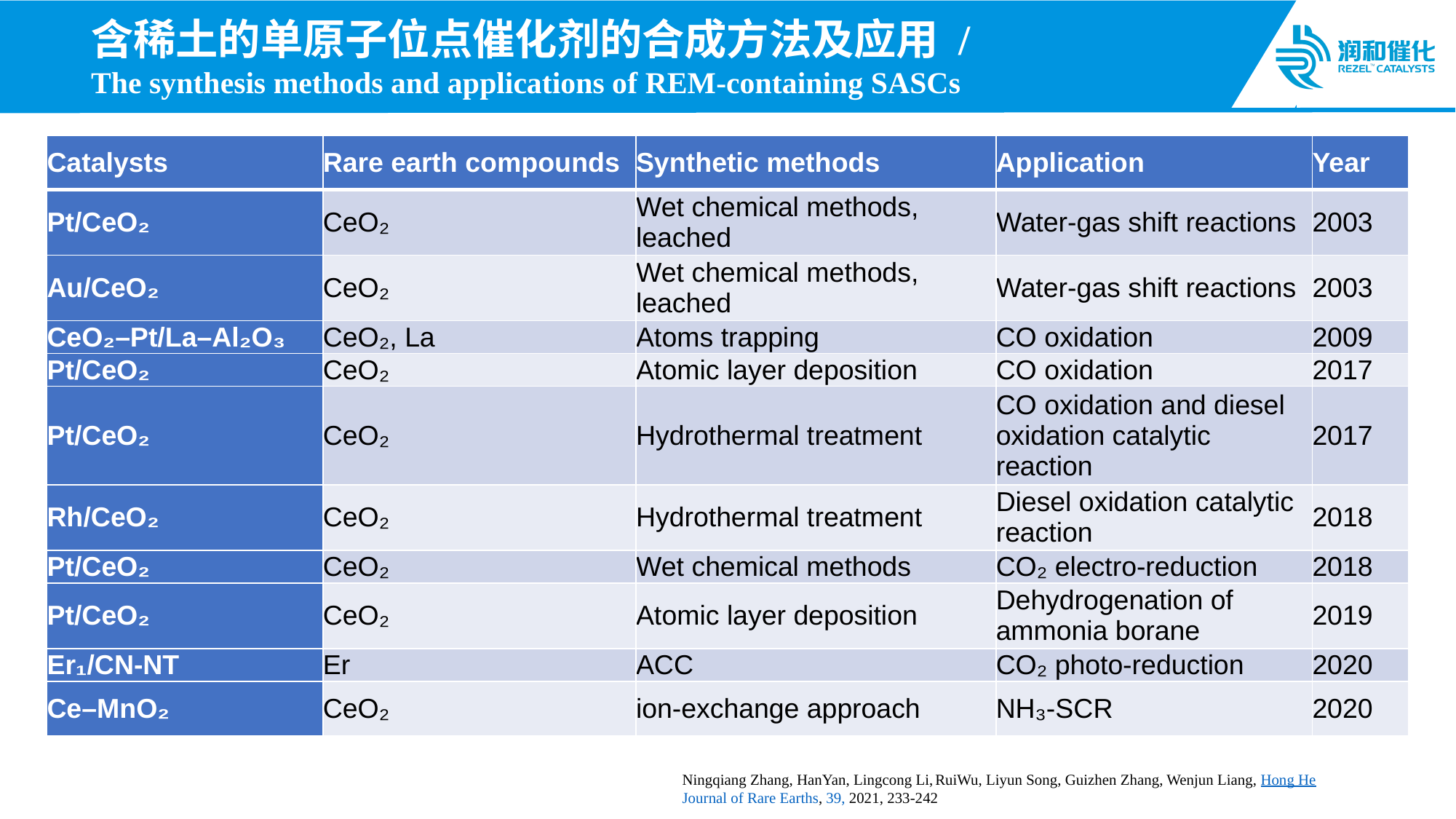

含稀土的单原子位点催化剂的合成方法及应用 /
The synthesis methods and applications of REM-containing SASCs
| Catalysts | Rare earth compounds | Synthetic methods | Application | Year |
| --- | --- | --- | --- | --- |
| Pt/CeO₂ | CeO₂ | Wet chemical methods, leached | Water-gas shift reactions | 2003 |
| Au/CeO₂ | CeO₂ | Wet chemical methods, leached | Water-gas shift reactions | 2003 |
| CeO₂–Pt/La–Al₂O₃ | CeO₂, La | Atoms trapping | CO oxidation | 2009 |
| Pt/CeO₂ | CeO₂ | Atomic layer deposition | CO oxidation | 2017 |
| Pt/CeO₂ | CeO₂ | Hydrothermal treatment | CO oxidation and diesel oxidation catalytic reaction | 2017 |
| Rh/CeO₂ | CeO₂ | Hydrothermal treatment | Diesel oxidation catalytic reaction | 2018 |
| Pt/CeO₂ | CeO₂ | Wet chemical methods | CO₂ electro-reduction | 2018 |
| Pt/CeO₂ | CeO₂ | Atomic layer deposition | Dehydrogenation of ammonia borane | 2019 |
| Er₁/CN-NT | Er | ACC | CO₂ photo-reduction | 2020 |
| Ce–MnO₂ | CeO₂ | ion-exchange approach | NH₃-SCR | 2020 |
Ningqiang Zhang, HanYan, Lingcong Li, RuiWu, Liyun Song, Guizhen Zhang, Wenjun Liang, Hong He
Journal of Rare Earths, 39, 2021, 233-242